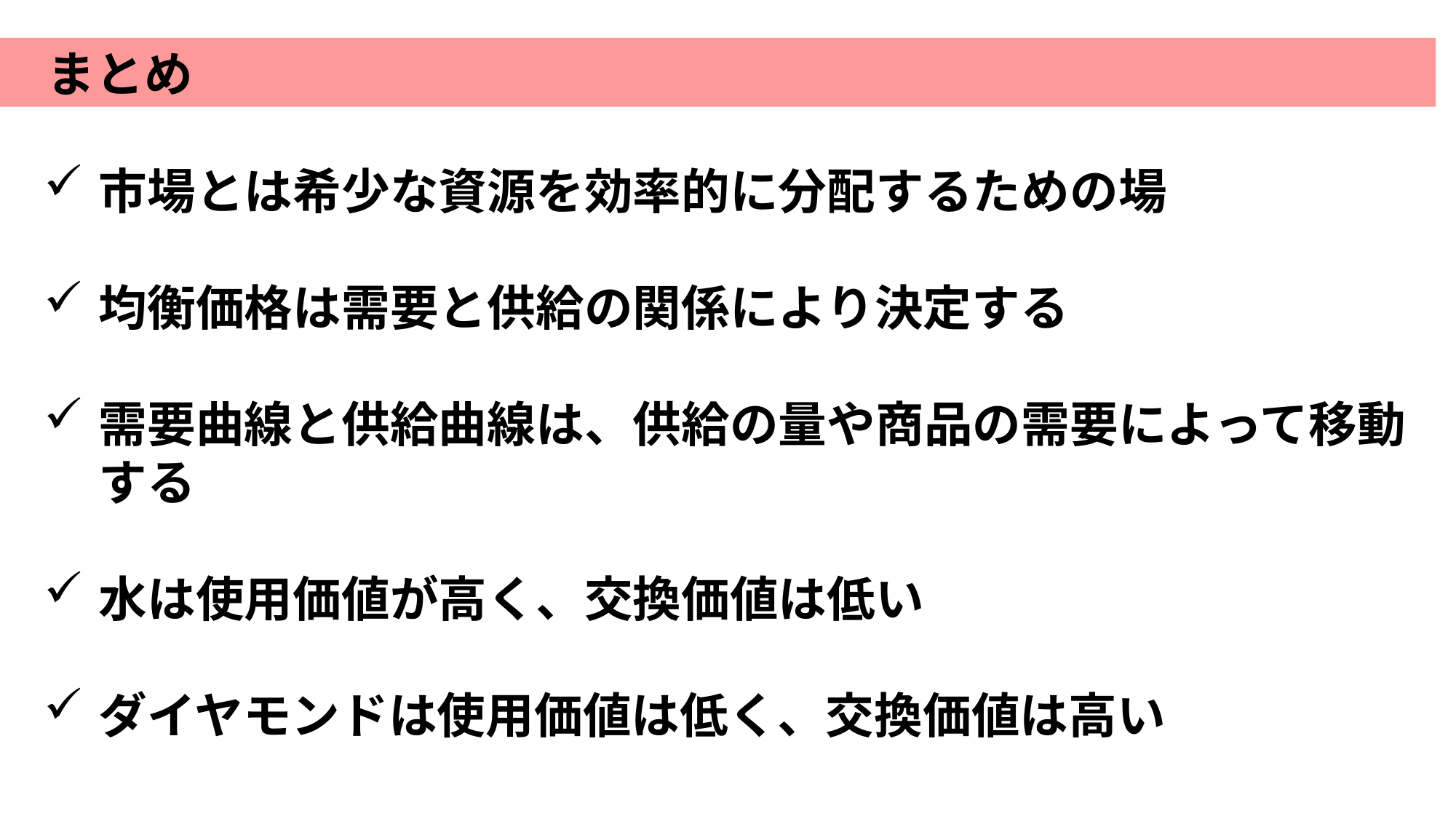

まとめ
市場とは希少な資源を効率的に分配するための場

均衡価格は需要と供給の関係により決定する

需要曲線と供給曲線は、供給の量や商品の需要によって移動する

水は使用価値が高く、交換価値は低い

ダイヤモンドは使用価値は低く、交換価値は高い